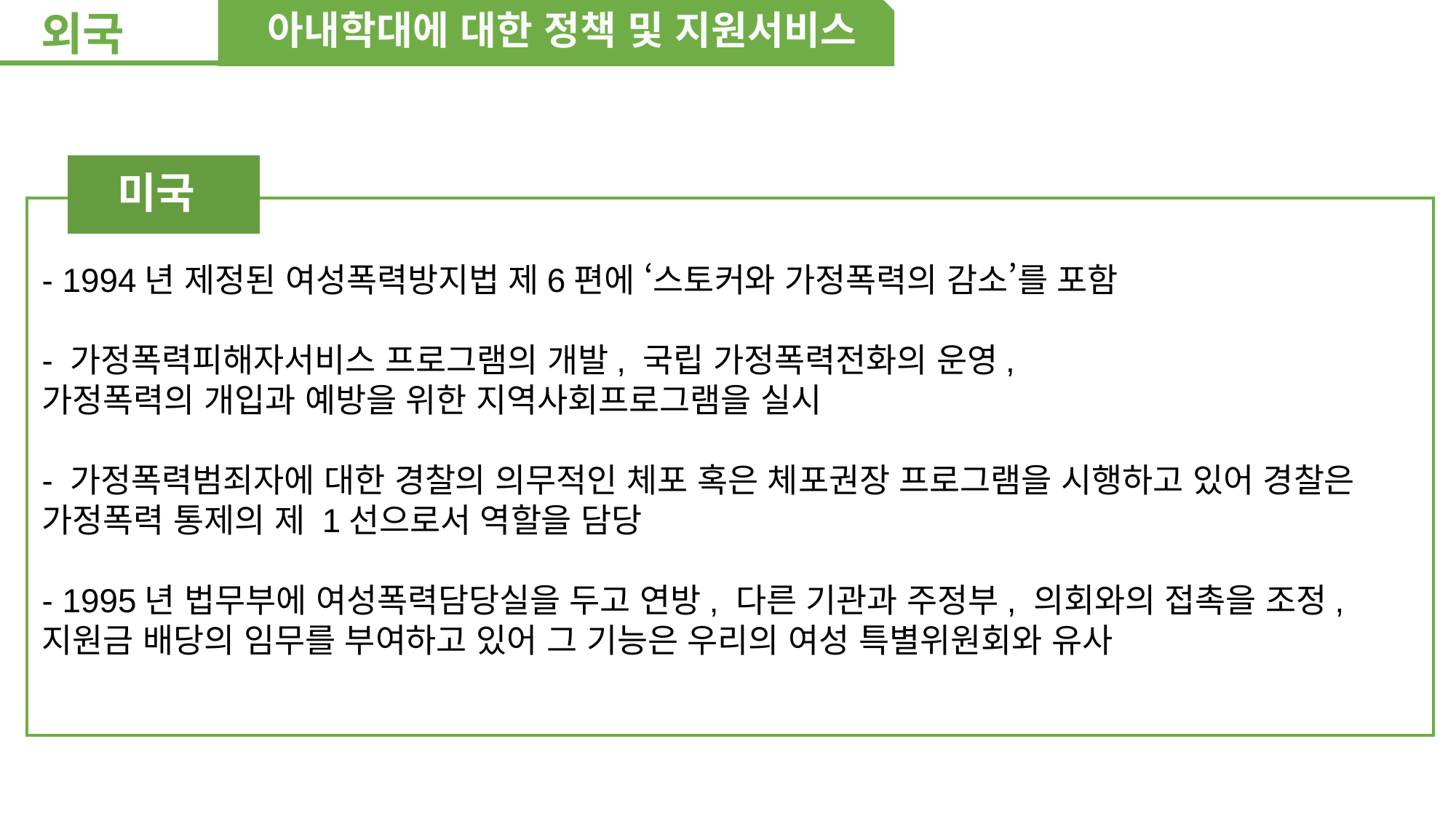

외국

아내학대에 대한 정책 및 지원서비스

미국

- 1994년 제정된 여성폭력방지법 제6편에 ‘스토커와 가정폭력의 감소’를 포함

- 가정폭력피해자서비스 프로그램의 개발, 국립 가정폭력전화의 운영,
가정폭력의 개입과 예방을 위한 지역사회프로그램을 실시

- 가정폭력범죄자에 대한 경찰의 의무적인 체포 혹은 체포권장 프로그램을 시행하고 있어 경찰은 가정폭력 통제의 제 1선으로서 역할을 담당

- 1995년 법무부에 여성폭력담당실을 두고 연방, 다른 기관과 주정부, 의회와의 접촉을 조정,
지원금 배당의 임무를 부여하고 있어 그 기능은 우리의 여성 특별위원회와 유사